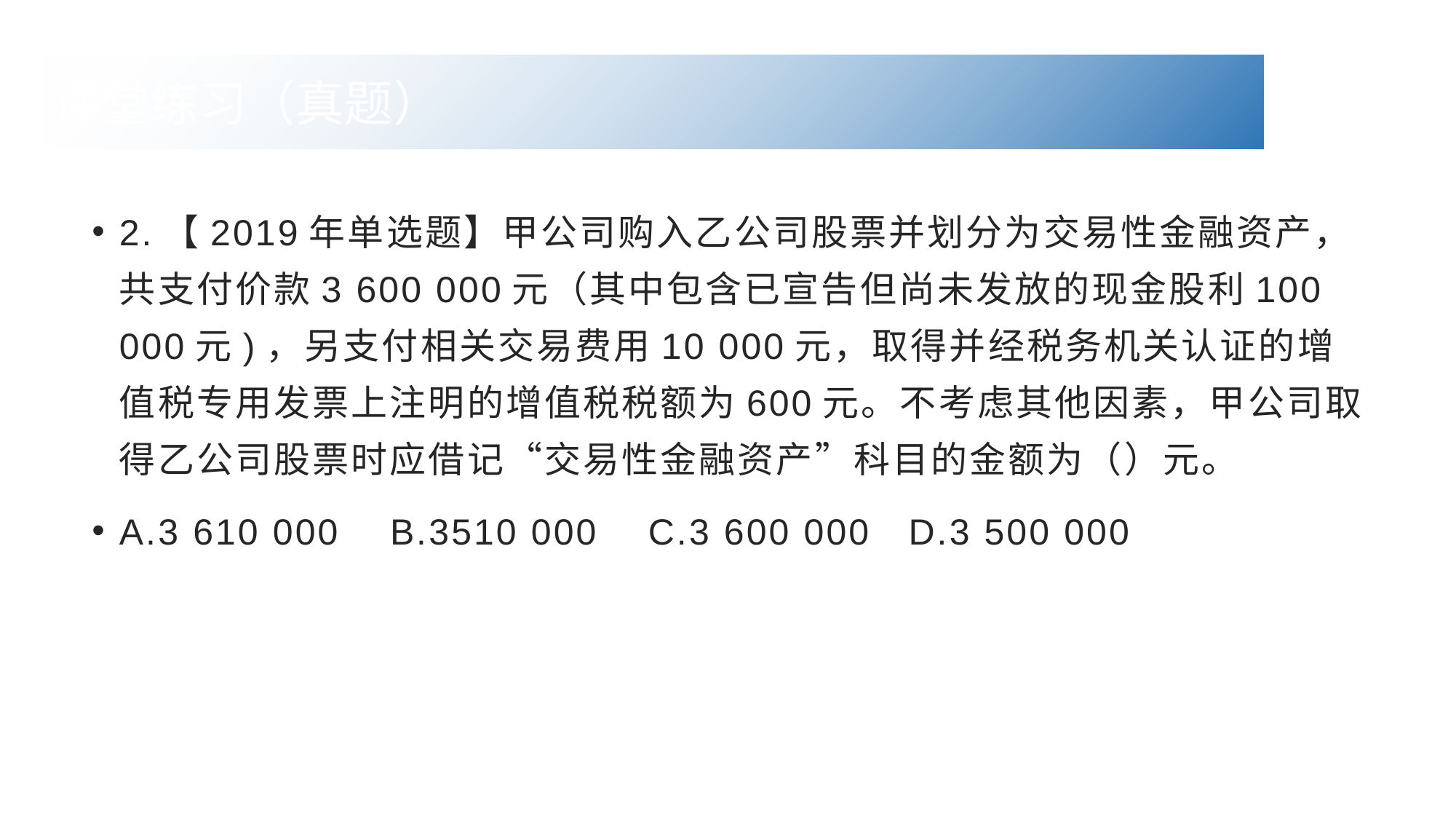

课堂练习（真题）
2.【2019年单选题】甲公司购入乙公司股票并划分为交易性金融资产，共支付价款3 600 000元（其中包含已宣告但尚未发放的现金股利100 000元)，另支付相关交易费用10 000元，取得并经税务机关认证的增值税专用发票上注明的增值税税额为600元。不考虑其他因素，甲公司取得乙公司股票时应借记“交易性金融资产”科目的金额为（）元。
A.3 610 000    B.3510 000    C.3 600 000   D.3 500 000